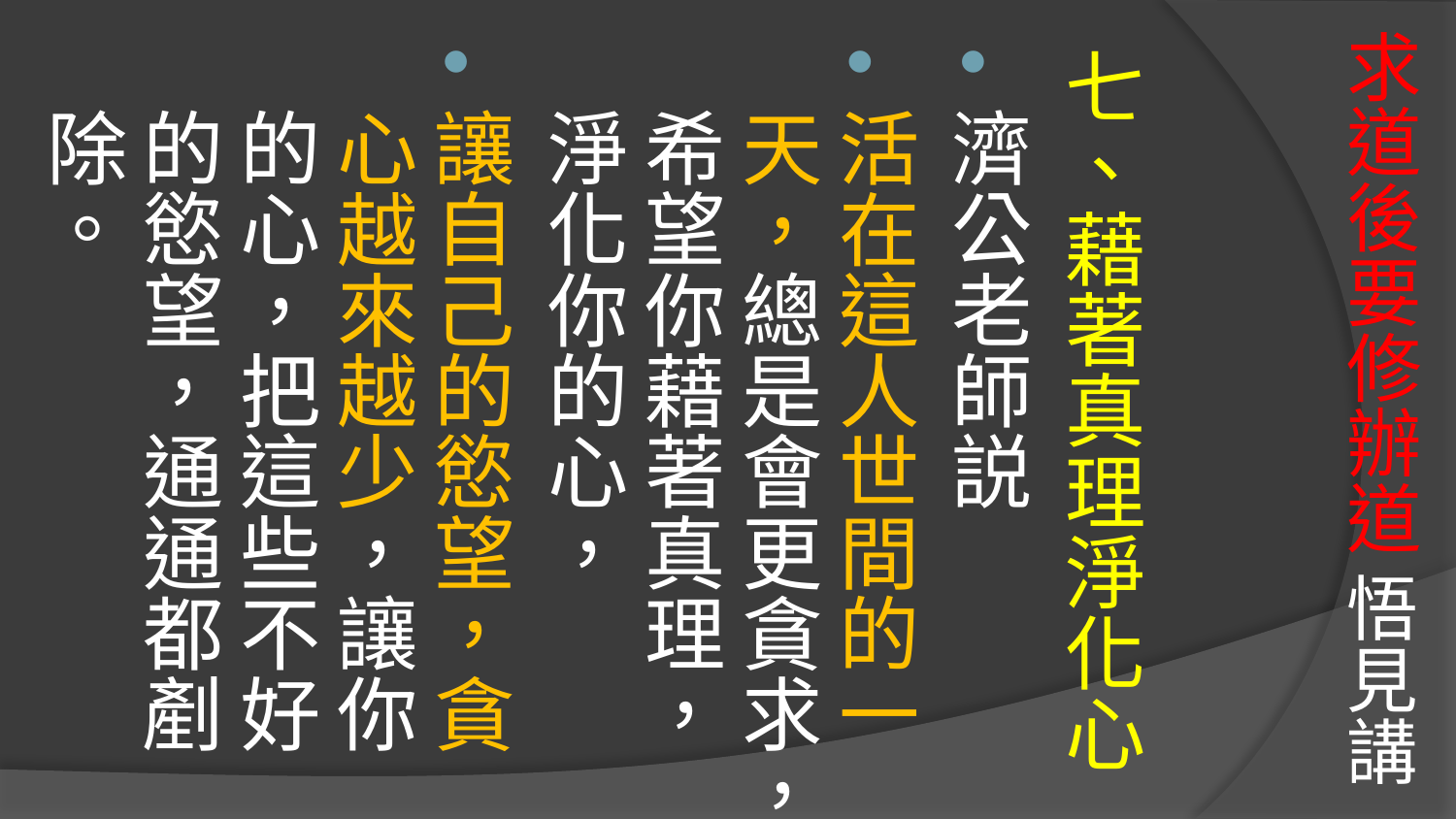

# 求道後要修辦道 悟見講
七、藉著真理淨化心
濟公老師説
活在這人世間的一天，總是會更貪求，希望你藉著真理，淨化你的心，
讓自己的慾望，貪心越來越少，讓你的心，把這些不好的慾望，通通都剷除。